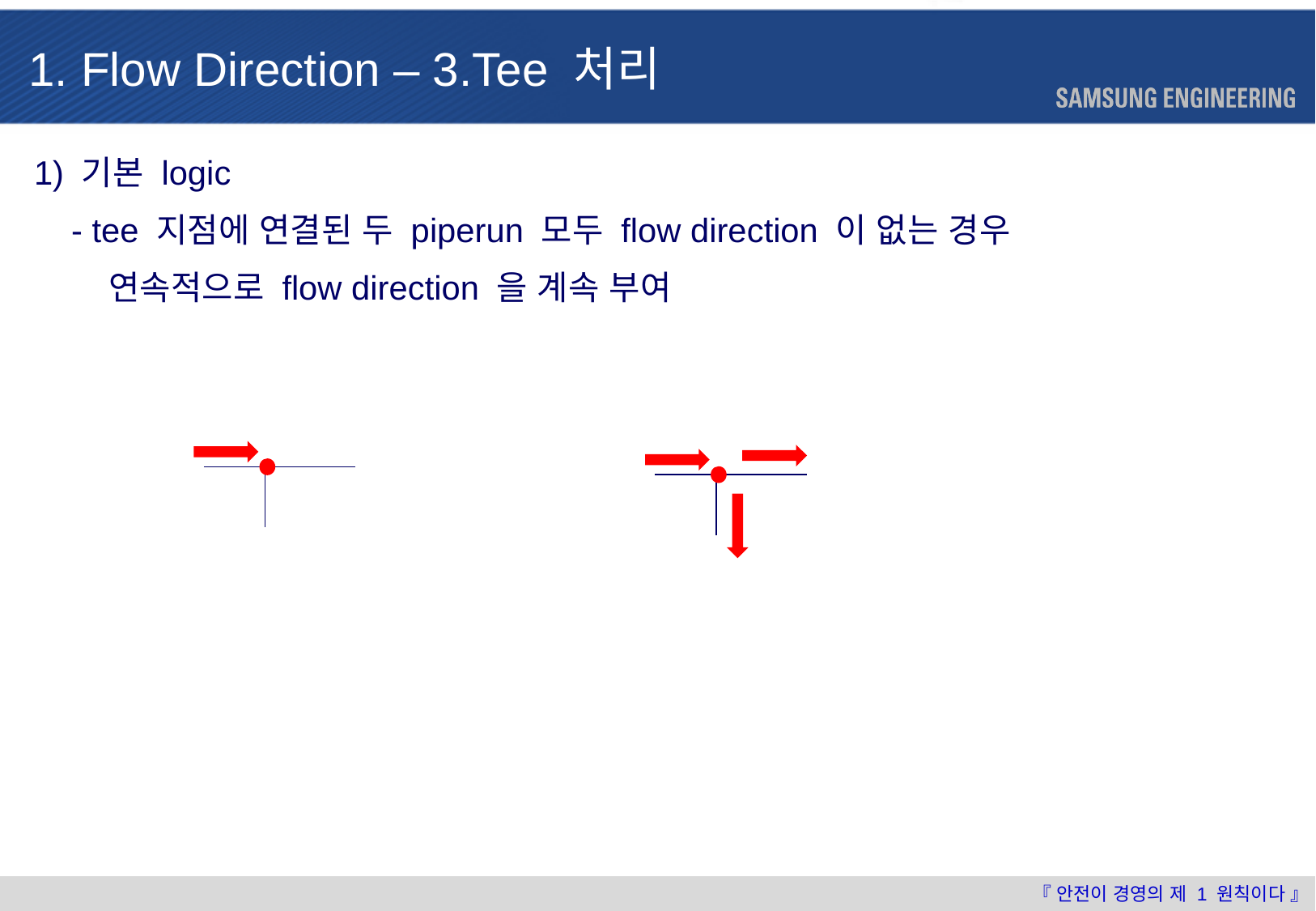

1. Flow Direction – 3.Tee 처리
1) 기본 logic
    - tee 지점에 연결된 두 piperun 모두 flow direction 이 없는 경우
       연속적으로 flow direction 을 계속 부여